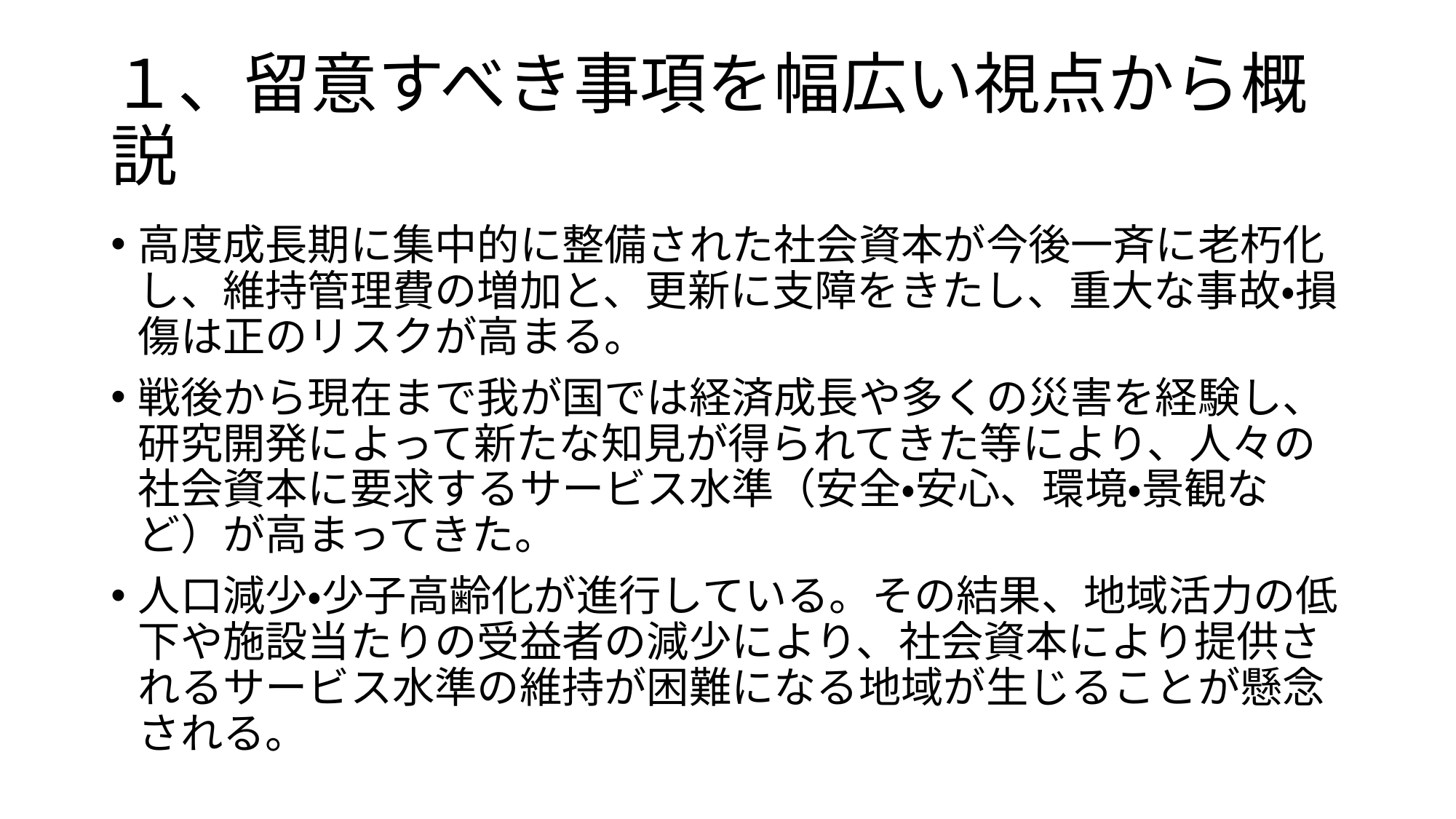

# １、留意すべき事項を幅広い視点から概説
高度成長期に集中的に整備された社会資本が今後一斉に老朽化し、維持管理費の増加と、更新に支障をきたし、重大な事故・損傷は正のリスクが高まる。
戦後から現在まで我が国では経済成長や多くの災害を経験し、研究開発によって新たな知見が得られてきた等により、人々の社会資本に要求するサービス水準（安全・安心、環境・景観など）が高まってきた。
人口減少・少子高齢化が進行している。その結果、地域活力の低下や施設当たりの受益者の減少により、社会資本により提供されるサービス水準の維持が困難になる地域が生じることが懸念される。